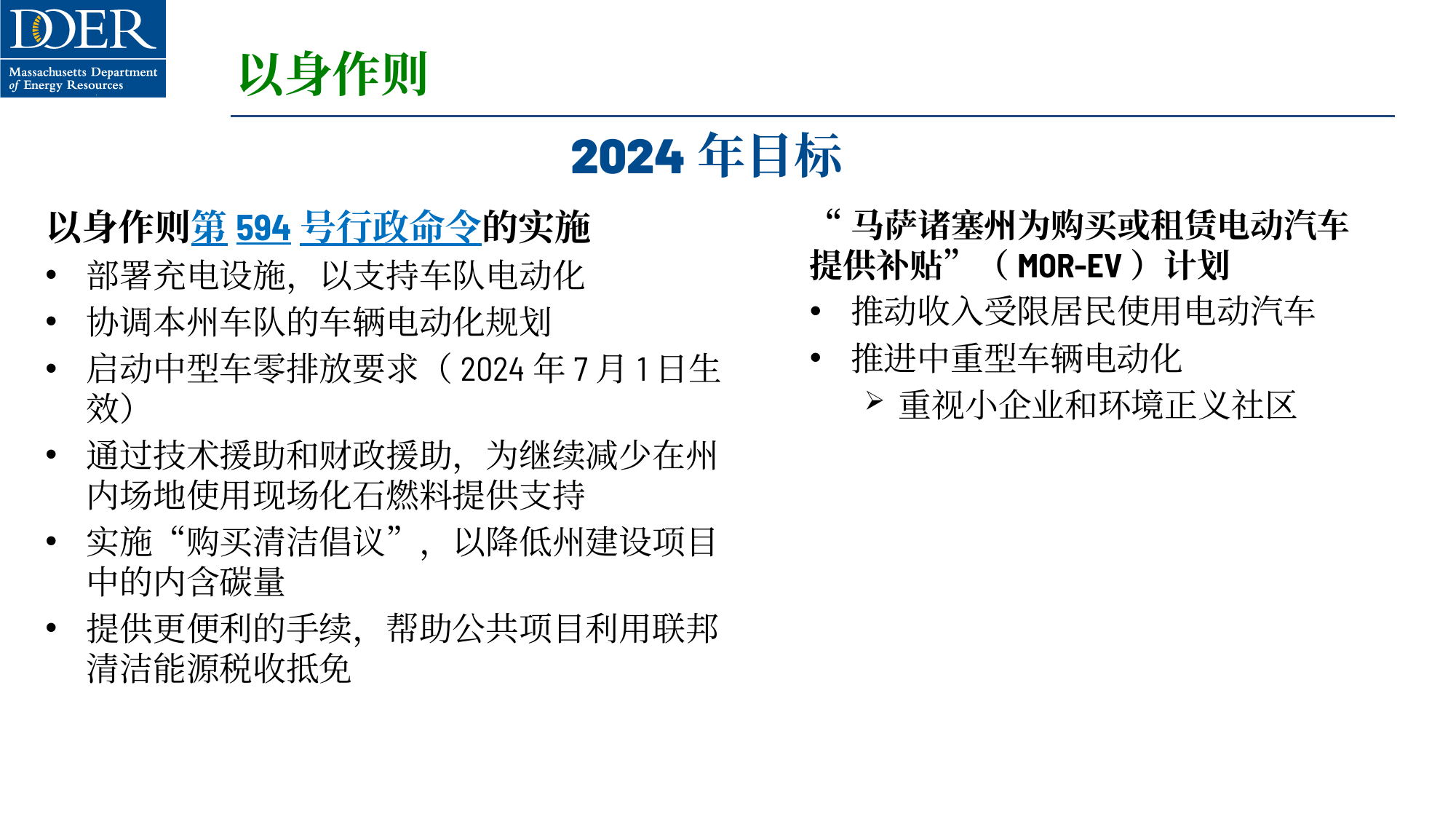

# 以身作则
2024年目标
以身作则第594号行政命令的实施
部署充电设施，以支持车队电动化
协调本州车队的车辆电动化规划
启动中型车零排放要求（2024年7月1日生效）
通过技术援助和财政援助，为继续减少在州内场地使用现场化石燃料提供支持
实施“购买清洁倡议”，以降低州建设项目中的内含碳量
提供更便利的手续，帮助公共项目利用联邦清洁能源税收抵免
“马萨诸塞州为购买或租赁电动汽车提供补贴”（MOR-EV）计划
推动收入受限居民使用电动汽车
推进中重型车辆电动化
重视小企业和环境正义社区